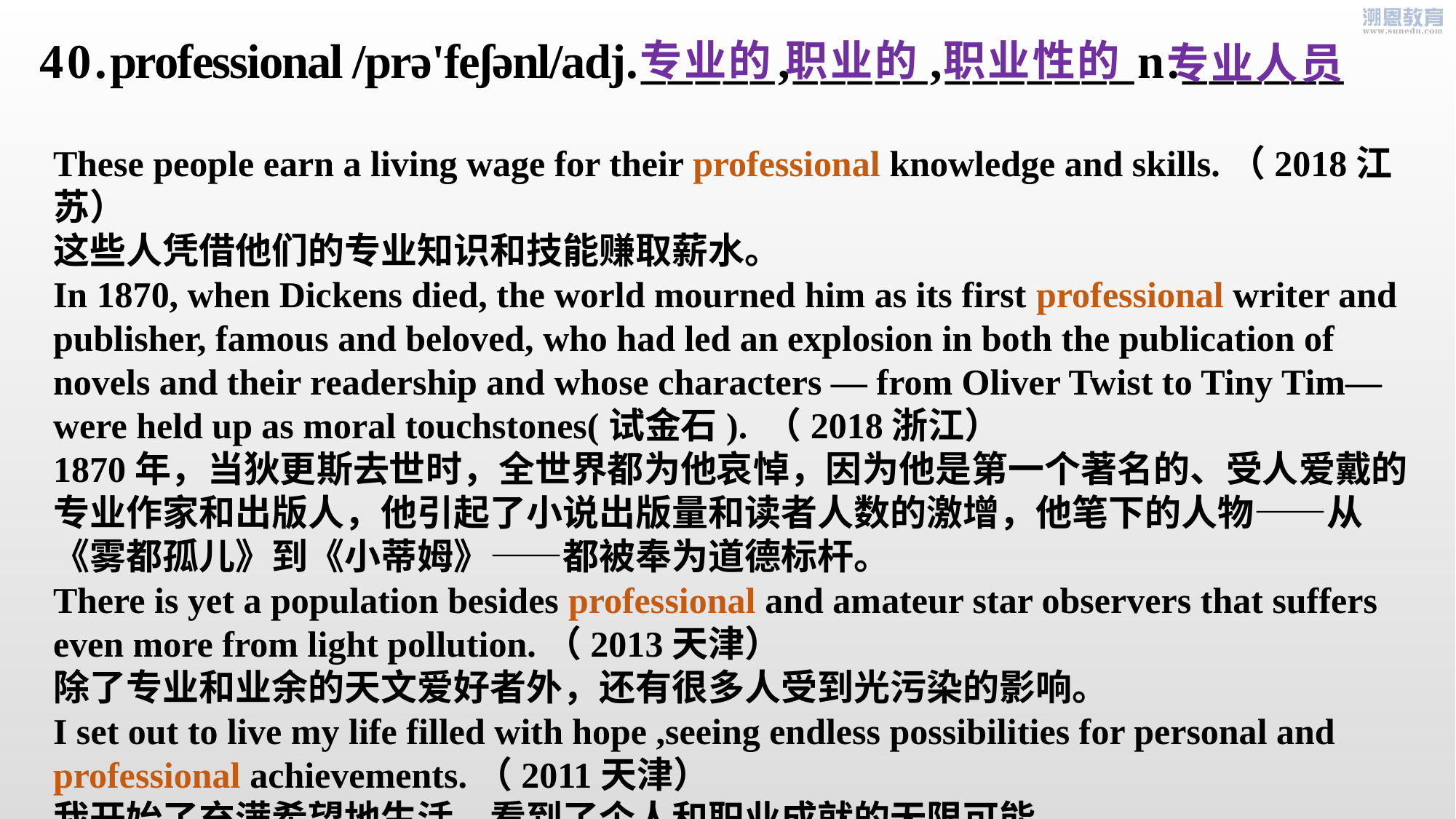

40.professional /prə'feʃənl/adj._____,_____,_______n.______
专业的 职业的  职业性的
专业人员
These people earn a living wage for their professional knowledge and skills.（2018江苏）
这些人凭借他们的专业知识和技能赚取薪水。
In 1870, when Dickens died, the world mourned him as its first professional writer and publisher, famous and beloved, who had led an explosion in both the publication of novels and their readership and whose characters — from Oliver Twist to Tiny Tim— were held up as moral touchstones(试金石). （2018浙江）
1870年，当狄更斯去世时，全世界都为他哀悼，因为他是第一个著名的、受人爱戴的专业作家和出版人，他引起了小说出版量和读者人数的激增，他笔下的人物——从《雾都孤儿》到《小蒂姆》——都被奉为道德标杆。
There is yet a population besides professional and amateur star observers that suffers even more from light pollution.（2013天津）
除了专业和业余的天文爱好者外，还有很多人受到光污染的影响。
I set out to live my life filled with hope ,seeing endless possibilities for personal and professional achievements.（2011天津）
我开始了充满希望地生活，看到了个人和职业成就的无限可能。